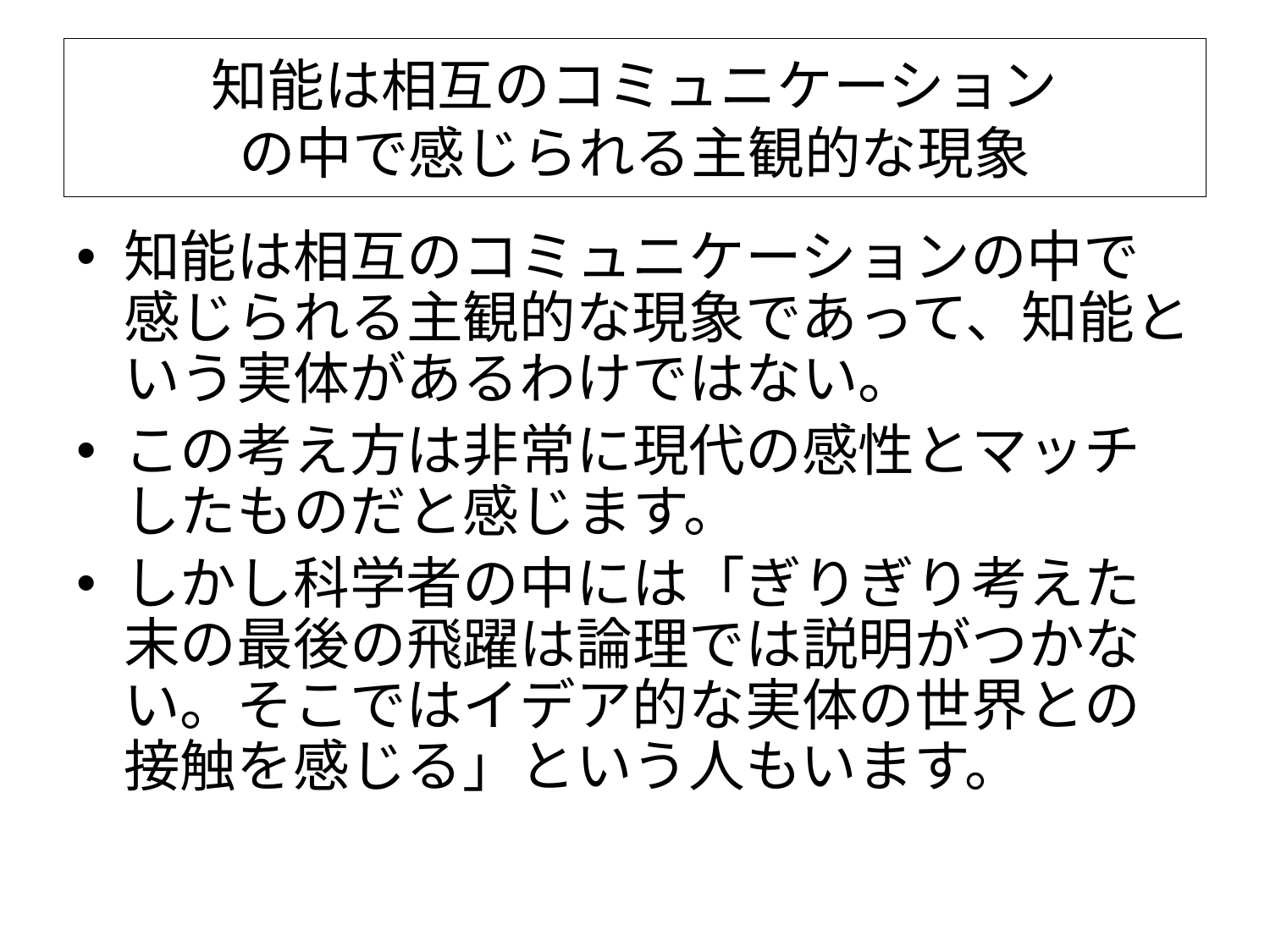

# 知能は相互のコミュニケーション の中で感じられる主観的な現象
知能は相互のコミュニケーションの中で感じられる主観的な現象であって、知能という実体があるわけではない。
この考え方は非常に現代の感性とマッチしたものだと感じます。
しかし科学者の中には「ぎりぎり考えた末の最後の飛躍は論理では説明がつかない。そこではイデア的な実体の世界との接触を感じる」という人もいます。